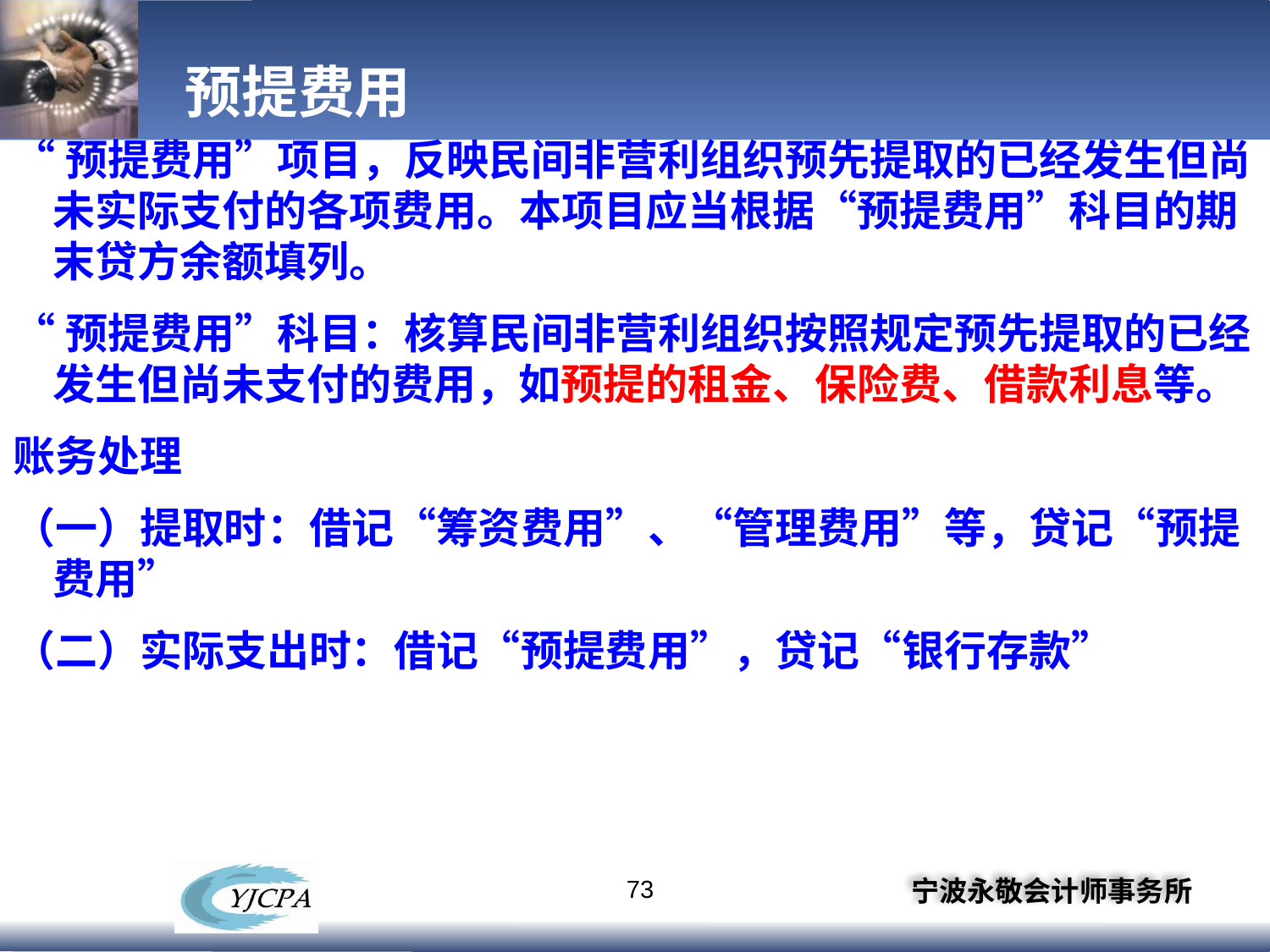

# 预提费用
“预提费用”项目，反映民间非营利组织预先提取的已经发生但尚未实际支付的各项费用。本项目应当根据“预提费用”科目的期末贷方余额填列。
“预提费用”科目：核算民间非营利组织按照规定预先提取的已经发生但尚未支付的费用，如预提的租金、保险费、借款利息等。
账务处理
（一）提取时：借记“筹资费用”、“管理费用”等，贷记“预提费用”
（二）实际支出时：借记“预提费用”，贷记“银行存款”